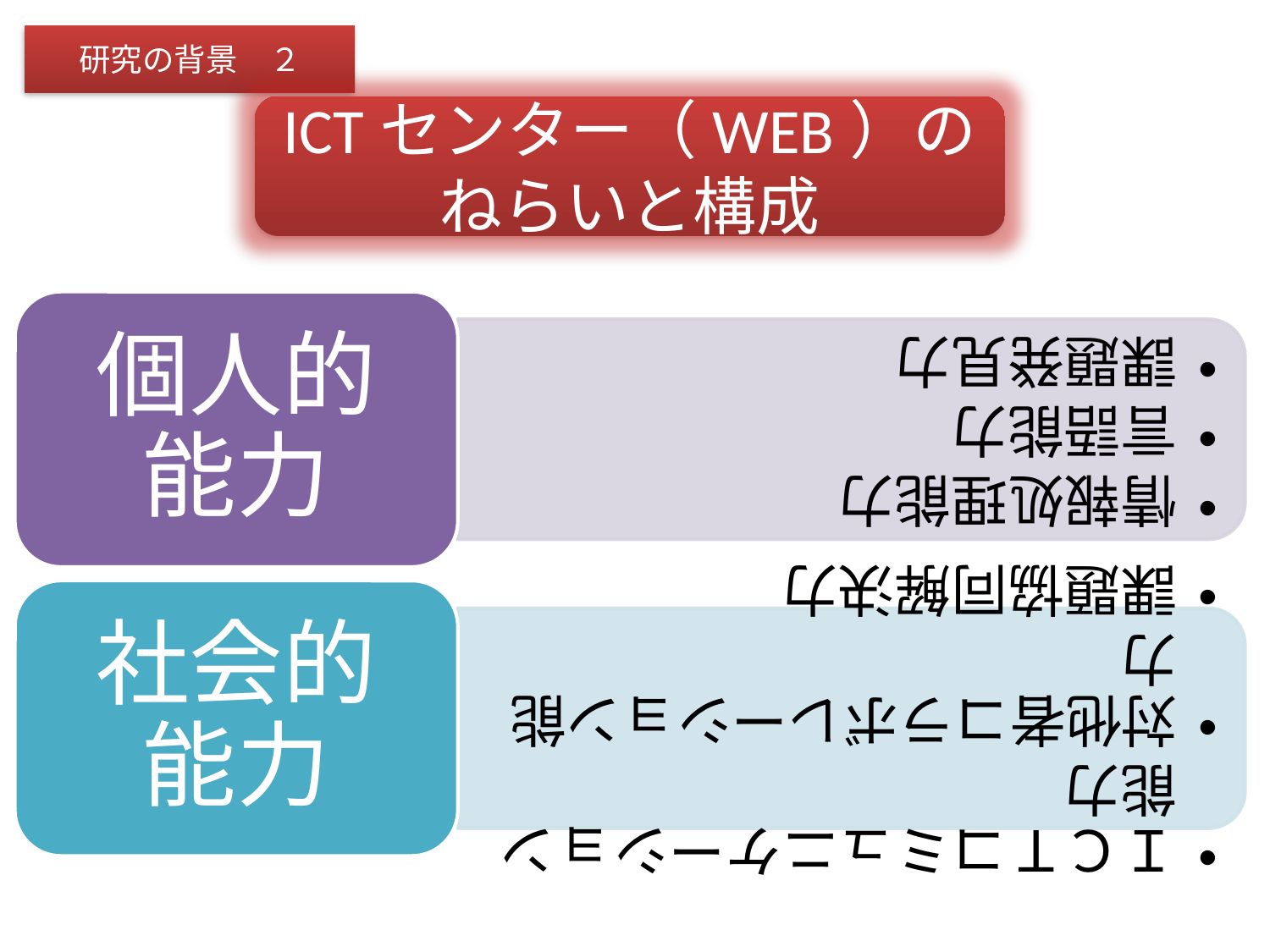

研究の背景　２
ICTセンター（WEB）の
ねらいと構成
情報処理能力
言語能力
課題発見力
個人的能力
ＩＣＴコミュニケーション能力
対他者コラボレーション能力
課題協同解決力
社会的能力